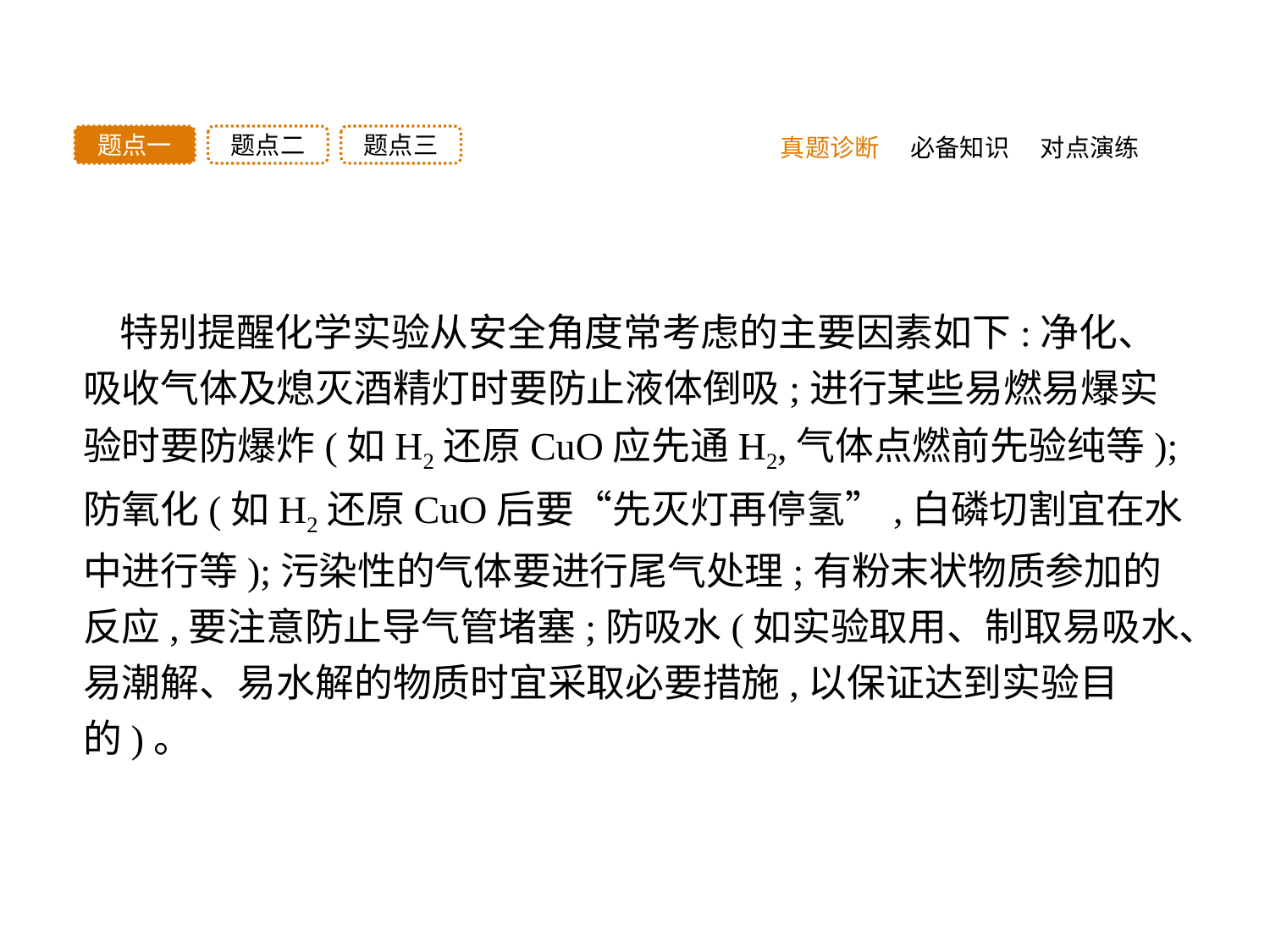

题点三
题点二
题点一
真题诊断
必备知识
对点演练
特别提醒化学实验从安全角度常考虑的主要因素如下:净化、吸收气体及熄灭酒精灯时要防止液体倒吸;进行某些易燃易爆实验时要防爆炸(如H2还原CuO应先通H2,气体点燃前先验纯等);防氧化(如H2还原CuO后要“先灭灯再停氢”,白磷切割宜在水中进行等);污染性的气体要进行尾气处理;有粉末状物质参加的反应,要注意防止导气管堵塞;防吸水(如实验取用、制取易吸水、易潮解、易水解的物质时宜采取必要措施,以保证达到实验目的)。